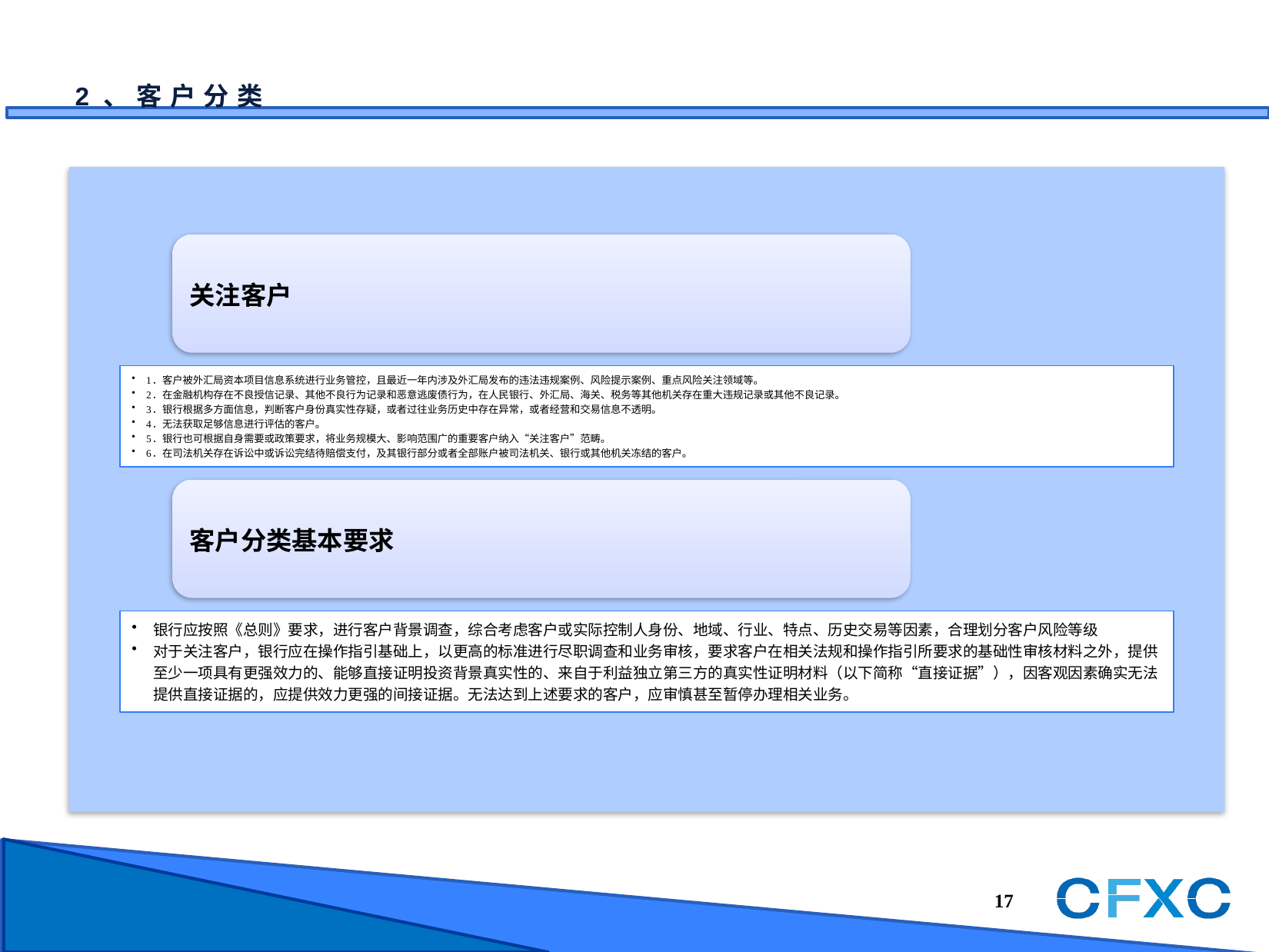

2、客户分类

关注客户
客户分类基本要求
1．客户被外汇局资本项目信息系统进行业务管控，且最近一年内涉及外汇局发布的违法违规案例、风险提示案例、重点风险关注领域等。
银行应按照《总则》要求，进行客户背景调查，综合考虑客户或实际控制人身份、地域、行业、特点、历史交易等因素，合理划分客户风险等级
对于关注客户，银行应在操作指引基础上，以更高的标准进行尽职调查和业务审核，要求客户在相关法规和操作指引所要求的基础性审核材料之外，提供至少一项具有更强效力的、能够直接证明投资背景真实性的、来自于利益独立第三方的真实性证明材料（以下简称“直接证据”），因客观因素确实无法提供直接证据的，应提供效力更强的间接证据。无法达到上述要求的客户，应审慎甚至暂停办理相关业务。
2．在金融机构存在不良授信记录、其他不良行为记录和恶意逃废债行为，在人民银行、外汇局、海关、税务等其他机关存在重大违规记录或其他不良记录。
3．银行根据多方面信息，判断客户身份真实性存疑，或者过往业务历史中存在异常，或者经营和交易信息不透明。
4．无法获取足够信息进行评估的客户。
5．银行也可根据自身需要或政策要求，将业务规模大、影响范围广的重要客户纳入“关注客户”范畴。
6．在司法机关存在诉讼中或诉讼完结待赔偿支付，及其银行部分或者全部账户被司法机关、银行或其他机关冻结的客户。
17